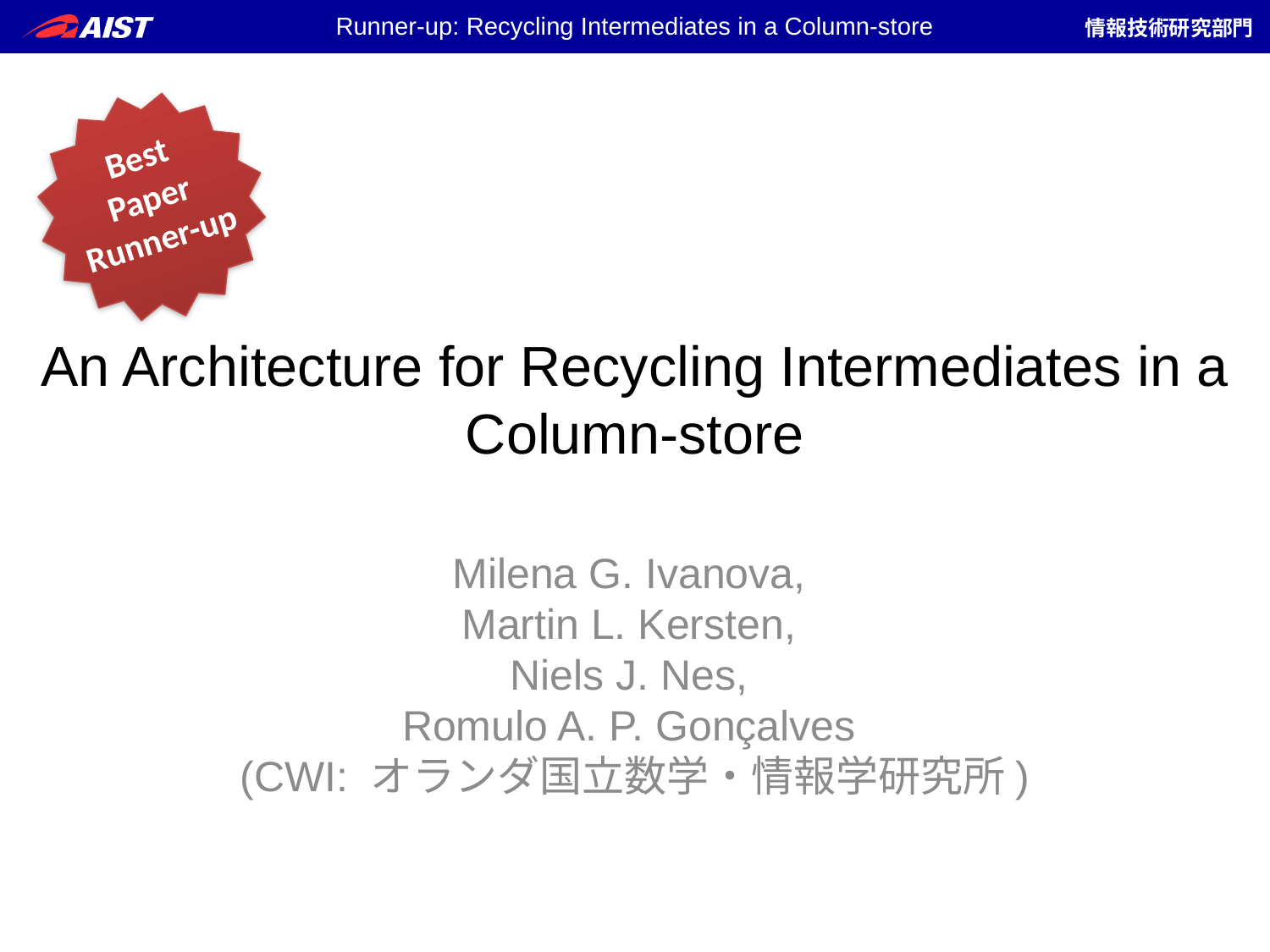

Runner-up: Recycling Intermediates in a Column-store
Best
Paper
Runner-up

# An Architecture for Recycling Intermediates in a Column-store
Milena G. Ivanova,
Martin L. Kersten,
Niels J. Nes,
Romulo A. P. Gonçalves
(CWI: オランダ国立数学・情報学研究所)